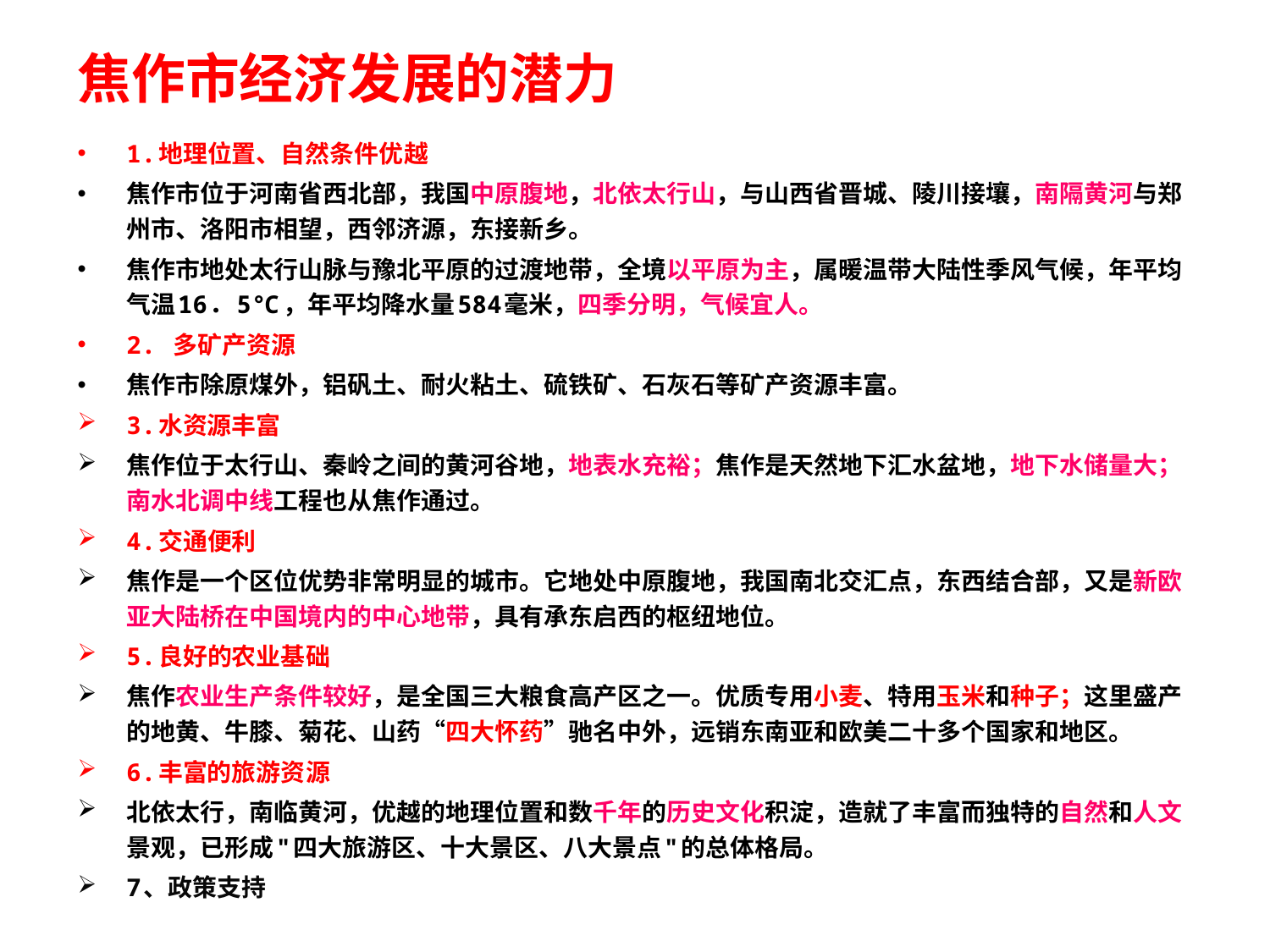

# 焦作市经济发展的潜力
1.地理位置、自然条件优越
焦作市位于河南省西北部，我国中原腹地，北依太行山，与山西省晋城、陵川接壤，南隔黄河与郑州市、洛阳市相望，西邻济源，东接新乡。
焦作市地处太行山脉与豫北平原的过渡地带，全境以平原为主，属暖温带大陆性季风气候，年平均气温16．5℃，年平均降水量584毫米，四季分明，气候宜人。
2. 多矿产资源
焦作市除原煤外，铝矾土、耐火粘土、硫铁矿、石灰石等矿产资源丰富。
3.水资源丰富
焦作位于太行山、秦岭之间的黄河谷地，地表水充裕；焦作是天然地下汇水盆地，地下水储量大；南水北调中线工程也从焦作通过。
4.交通便利
焦作是一个区位优势非常明显的城市。它地处中原腹地，我国南北交汇点，东西结合部，又是新欧亚大陆桥在中国境内的中心地带，具有承东启西的枢纽地位。
5.良好的农业基础
焦作农业生产条件较好，是全国三大粮食高产区之一。优质专用小麦、特用玉米和种子；这里盛产的地黄、牛膝、菊花、山药“四大怀药”驰名中外，远销东南亚和欧美二十多个国家和地区。
6.丰富的旅游资源
北依太行，南临黄河，优越的地理位置和数千年的历史文化积淀，造就了丰富而独特的自然和人文景观，已形成"四大旅游区、十大景区、八大景点"的总体格局。
7、政策支持